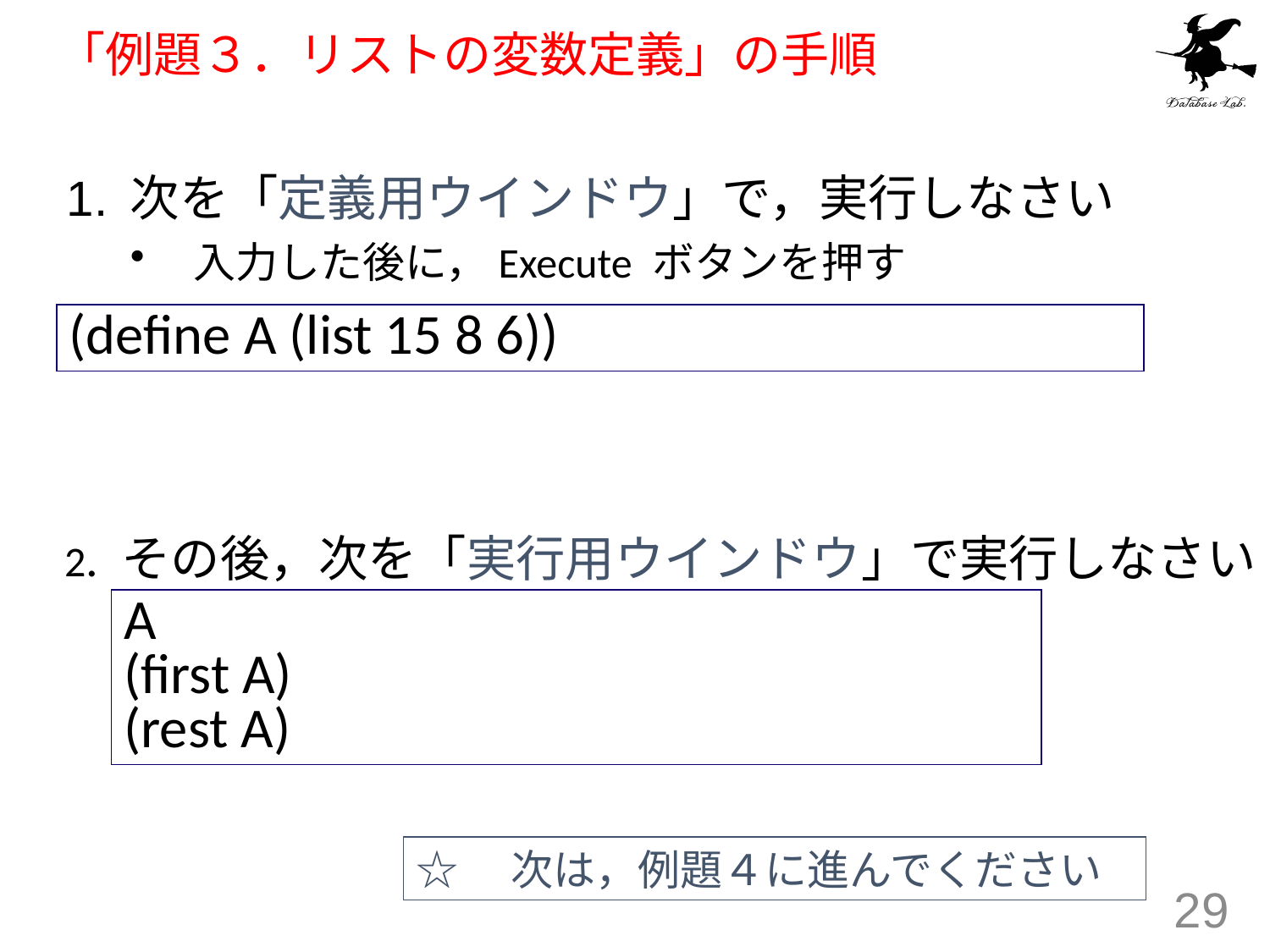

# 「例題３．リストの変数定義」の手順
次を「定義用ウインドウ」で，実行しなさい
入力した後に，Execute ボタンを押す
(define A (list 15 8 6))
2. その後，次を「実行用ウインドウ」で実行しなさい
A
(first A)
(rest A)
☆　次は，例題４に進んでください
29